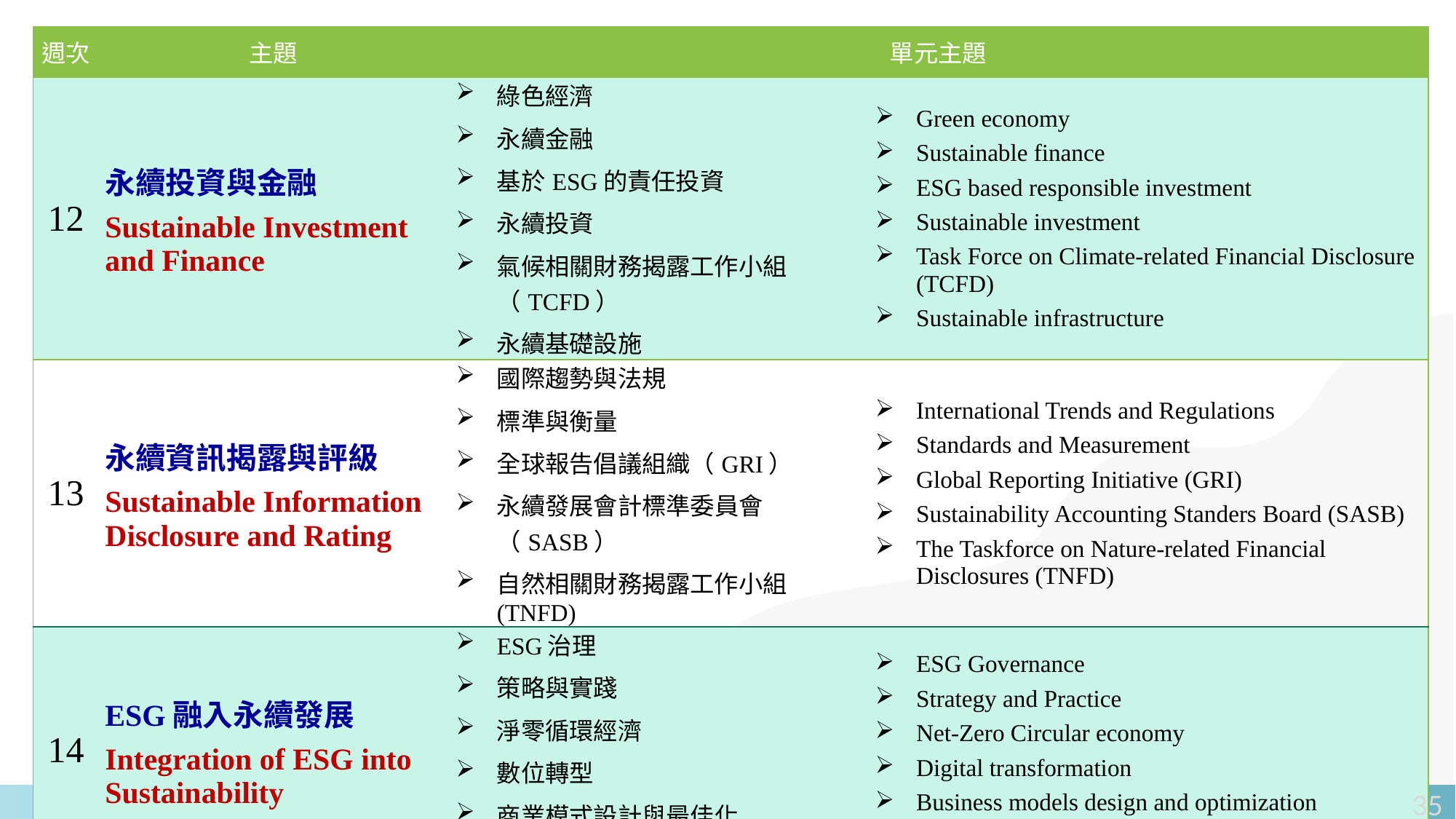

| 週次 | 主題 | 單元主題 |  |
| --- | --- | --- | --- |
| 12 | 永續投資與金融 Sustainable Investment and Finance | 綠色經濟 永續金融 基於ESG的責任投資 永續投資 氣候相關財務揭露工作小組（TCFD） 永續基礎設施 | Green economy Sustainable finance ESG based responsible investment Sustainable investment Task Force on Climate-related Financial Disclosure (TCFD) Sustainable infrastructure |
| 13 | 永續資訊揭露與評級 Sustainable Information Disclosure and Rating | 國際趨勢與法規 標準與衡量 全球報告倡議組織（GRI） 永續發展會計標準委員會（SASB） 自然相關財務揭露工作小組(TNFD) | International Trends and Regulations Standards and Measurement Global Reporting Initiative (GRI) Sustainability Accounting Standers Board (SASB) The Taskforce on Nature-related Financial Disclosures (TNFD) |
| 14 | ESG融入永續發展 Integration of ESG into Sustainability | ESG治理 策略與實踐 淨零循環經濟 數位轉型 商業模式設計與最佳化 挑戰與機會：綠色解決方案 | ESG Governance Strategy and Practice Net-Zero Circular economy Digital transformation Business models design and optimization Challenges and opportunities: Green solutions |
35